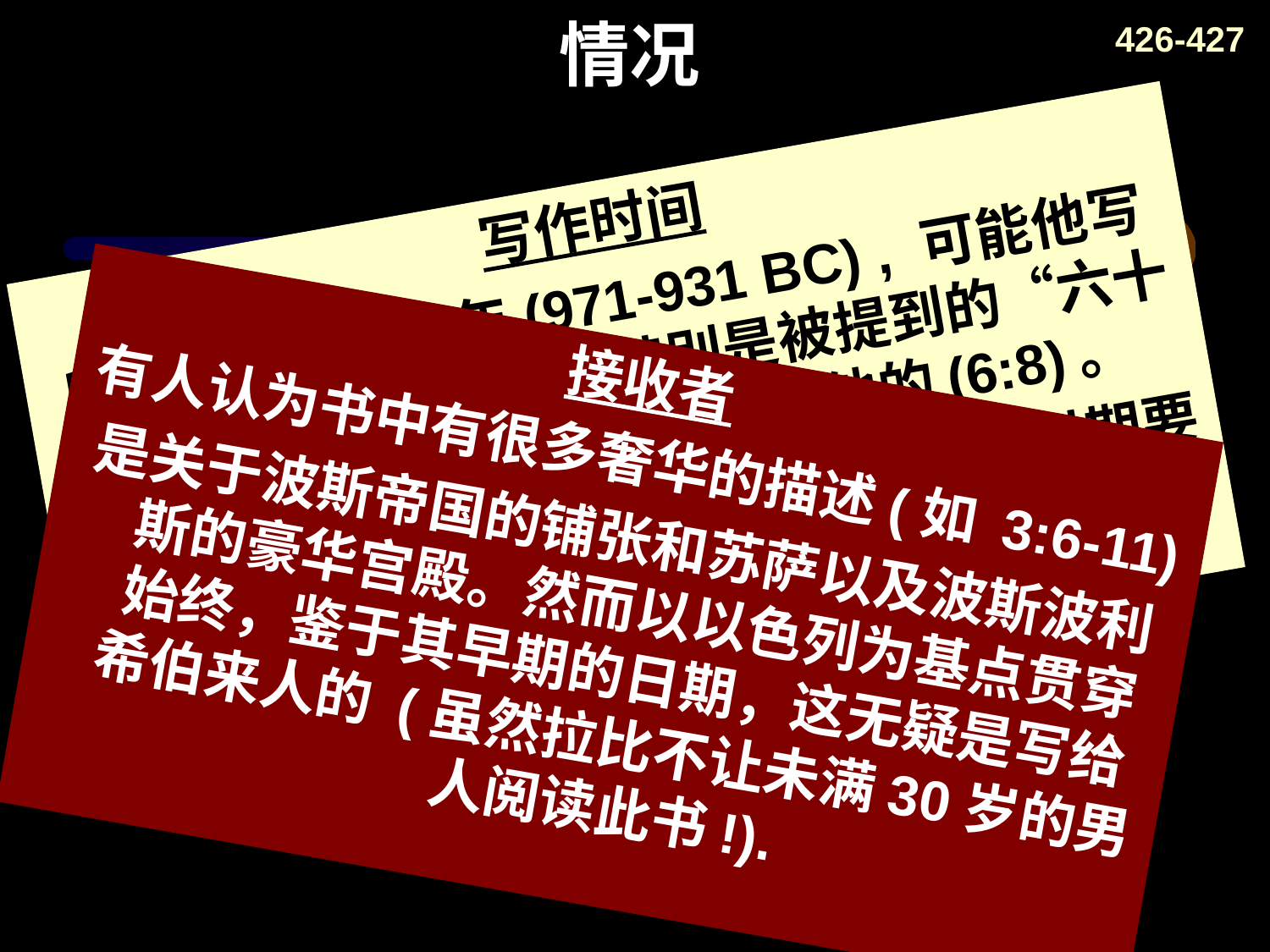

# 情况
426-427
写作时间
所罗门做王四十年(971-931 BC) , 可能他写此书在他早年时期，特别是被提到的“六十王后、八十妃嫔”若真是属他的(6:8)。
不承认所罗门是作者的评论家认为写作时期要推迟很多，甚至可能是公元前4世纪。
接收者
有人认为书中有很多奢华的描述(如 3:6-11)
是关于波斯帝国的铺张和苏萨以及波斯波利斯的豪华宫殿。然而以以色列为基点贯穿始终，鉴于其早期的日期，这无疑是写给希伯来人的 (虽然拉比不让未满30岁的男人阅读此书!).